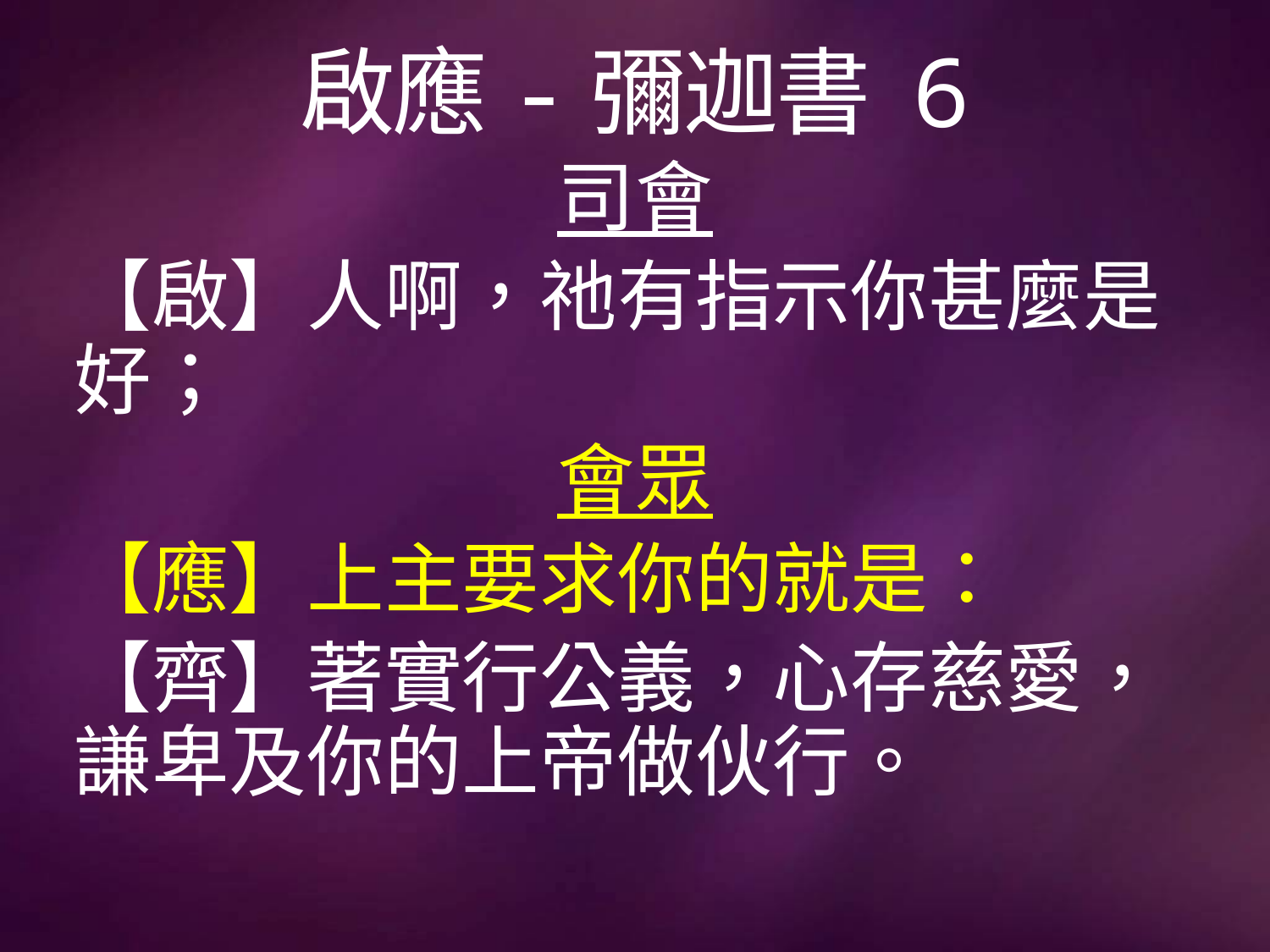

# 啟應-彌迦書 6
司會
【啟】人啊，祂有指示你甚麼是好；
會眾
【應】上主要求你的就是：
【齊】著實行公義，心存慈愛，謙卑及你的上帝做伙行。